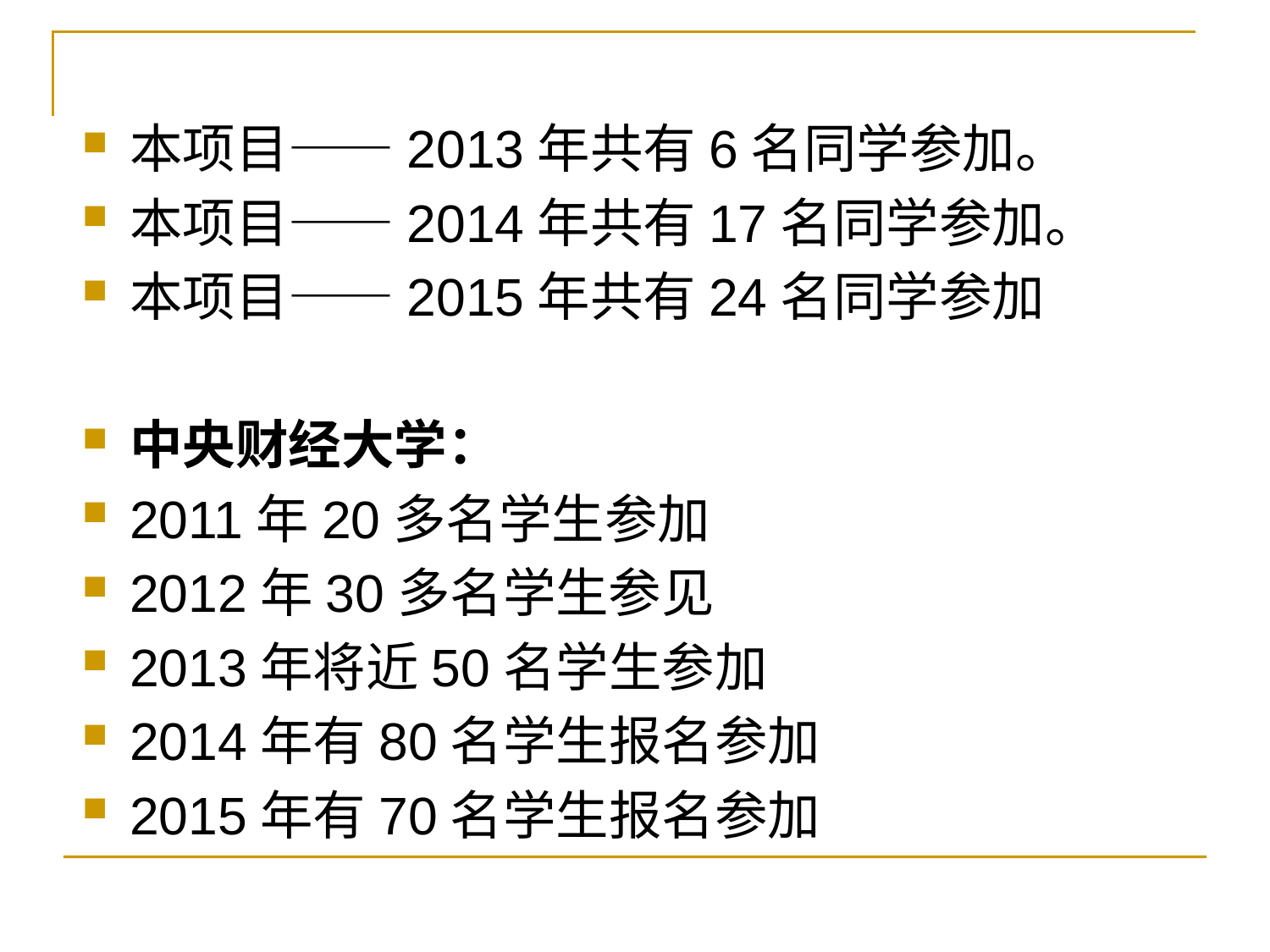

本项目——2013年共有6名同学参加。
本项目——2014年共有17名同学参加。
本项目——2015年共有24名同学参加

中央财经大学：
2011年20多名学生参加
2012年30多名学生参见
2013年将近50名学生参加
2014年有80名学生报名参加
2015年有70名学生报名参加